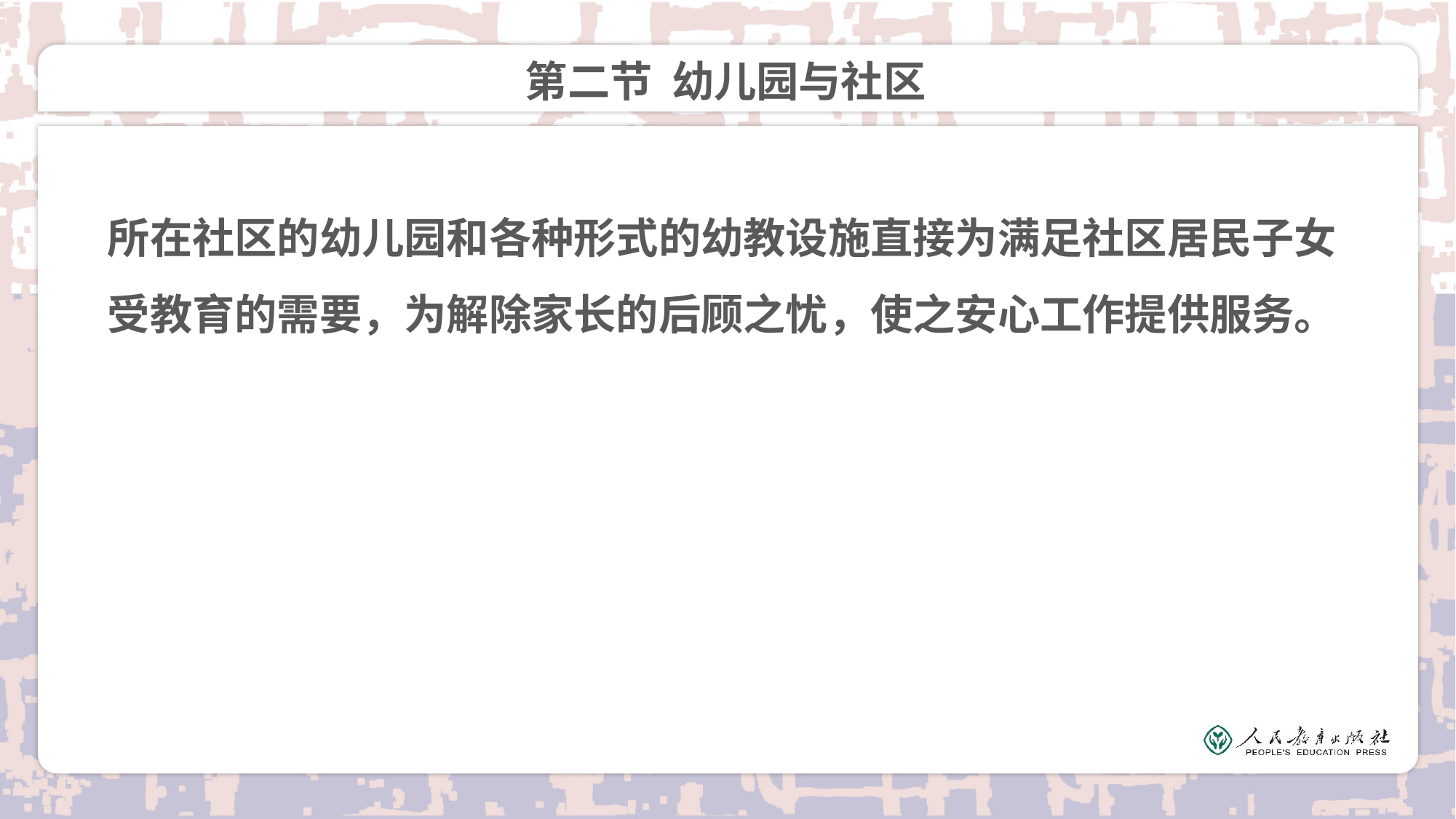

# 第二节  幼儿园与社区
所在社区的幼儿园和各种形式的幼教设施直接为满足社区居民子女受教育的需要，为解除家长的后顾之忧，使之安心工作提供服务。